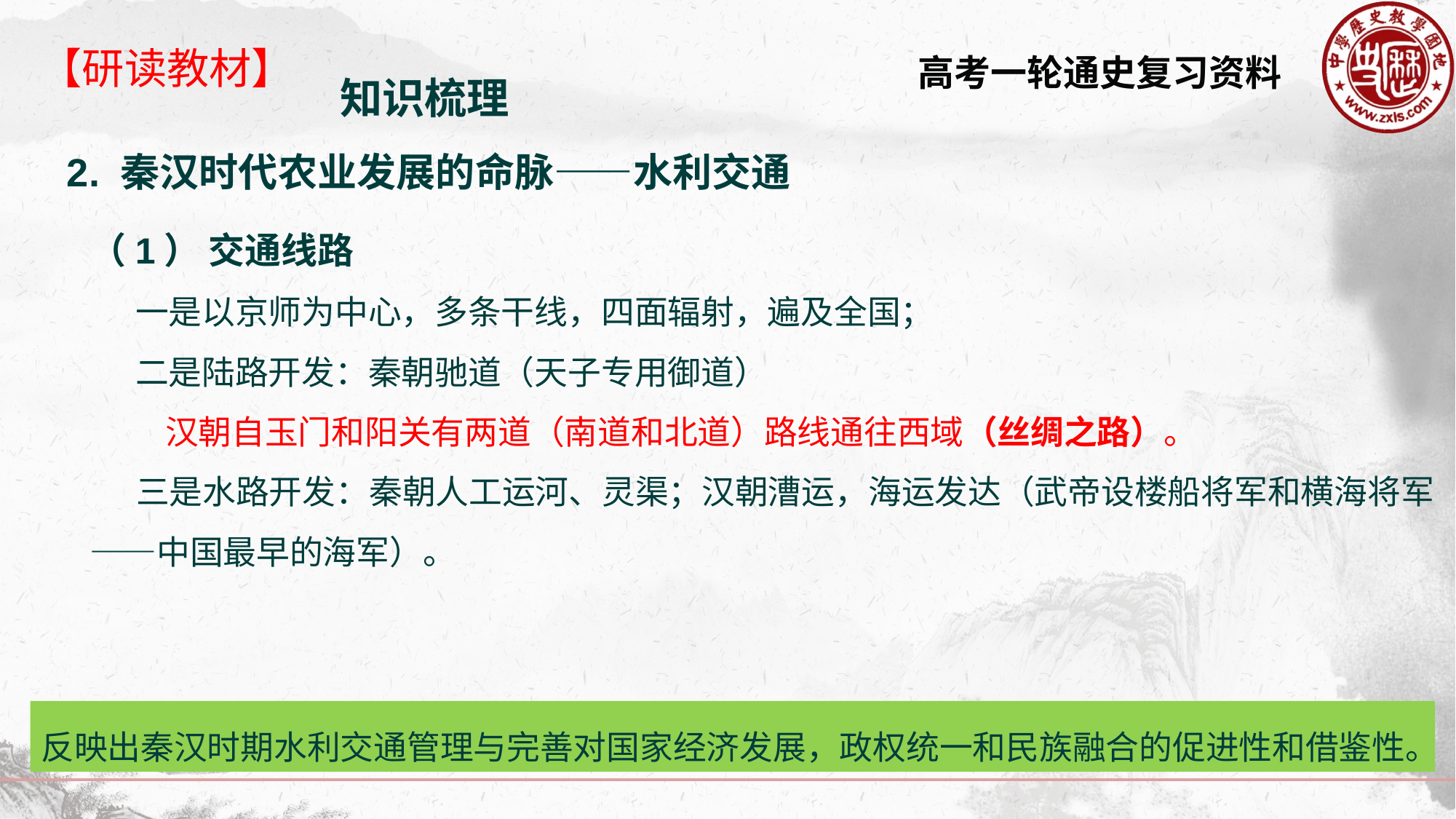

【研读教材】
知识梳理
2. 秦汉时代农业发展的命脉——水利交通
（1） 交通线路
     一是以京师为中心，多条干线，四面辐射，遍及全国；
     二是陆路开发：秦朝驰道（天子专用御道）
         汉朝自玉门和阳关有两道（南道和北道）路线通往西域（丝绸之路）。
     三是水路开发：秦朝人工运河、灵渠；汉朝漕运，海运发达（武帝设楼船将军和横海将军——中国最早的海军）。
反映出秦汉时期水利交通管理与完善对国家经济发展，政权统一和民族融合的促进性和借鉴性。